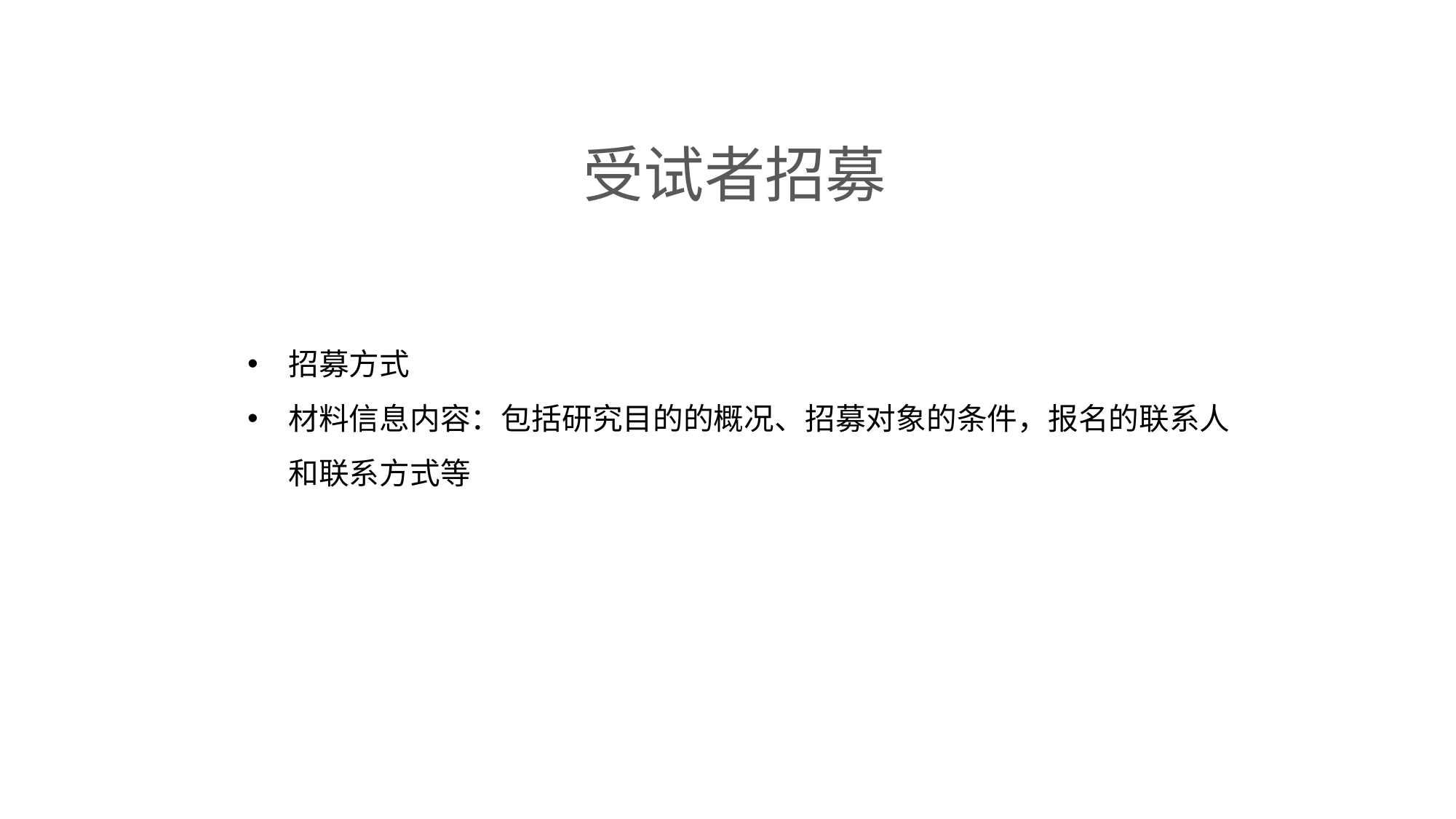

受试者招募
招募方式
材料信息内容：包括研究目的的概况、招募对象的条件，报名的联系人和联系方式等